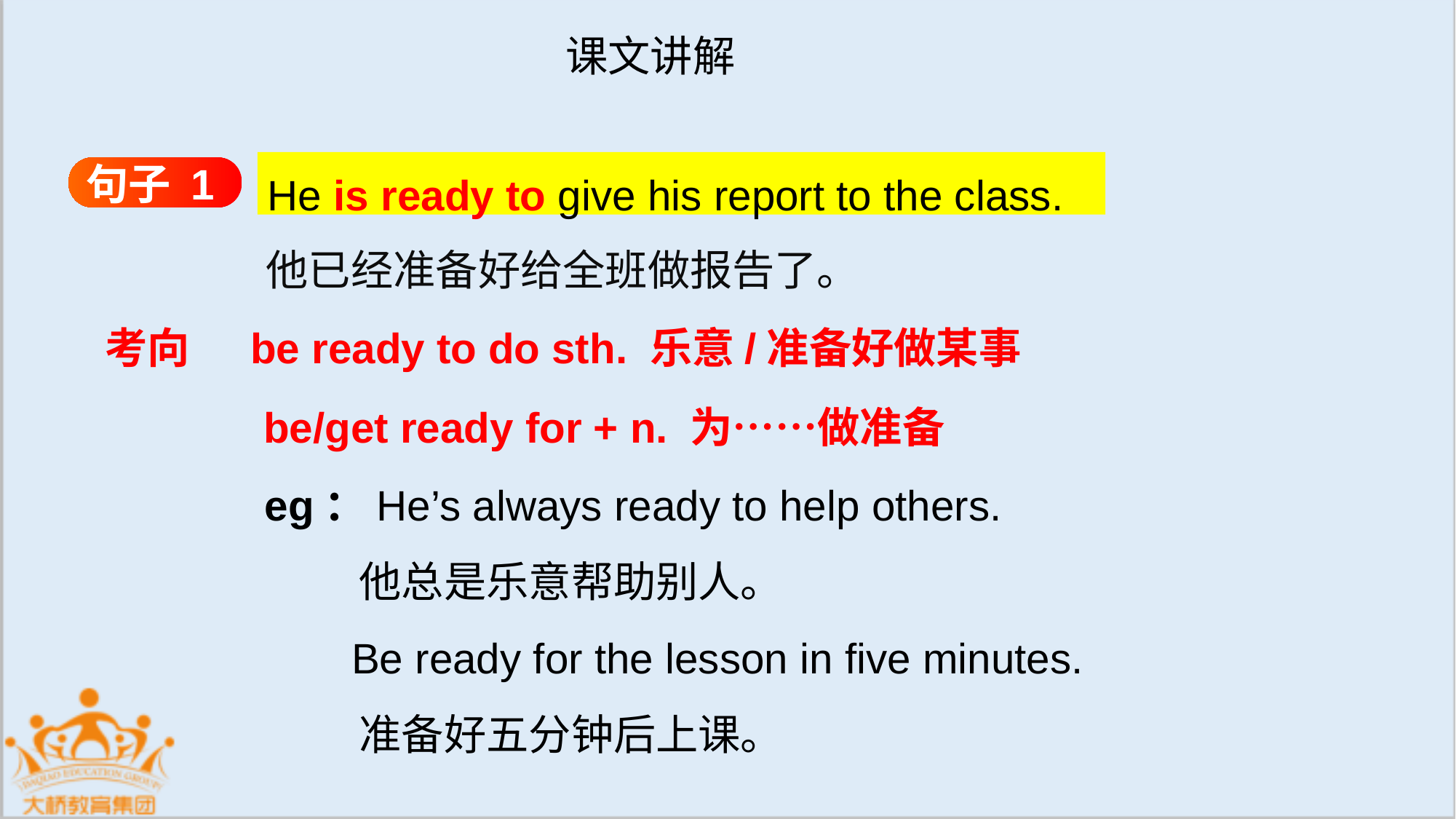

课文讲解
He is ready to give his report to the class.

句子 1

他已经准备好给全班做报告了。
考向
be ready to do sth. 乐意/准备好做某事
be/get ready for + n. 为……做准备
eg：He’s always ready to help others.
 他总是乐意帮助别人。
 Be ready for the lesson in five minutes.
 准备好五分钟后上课。